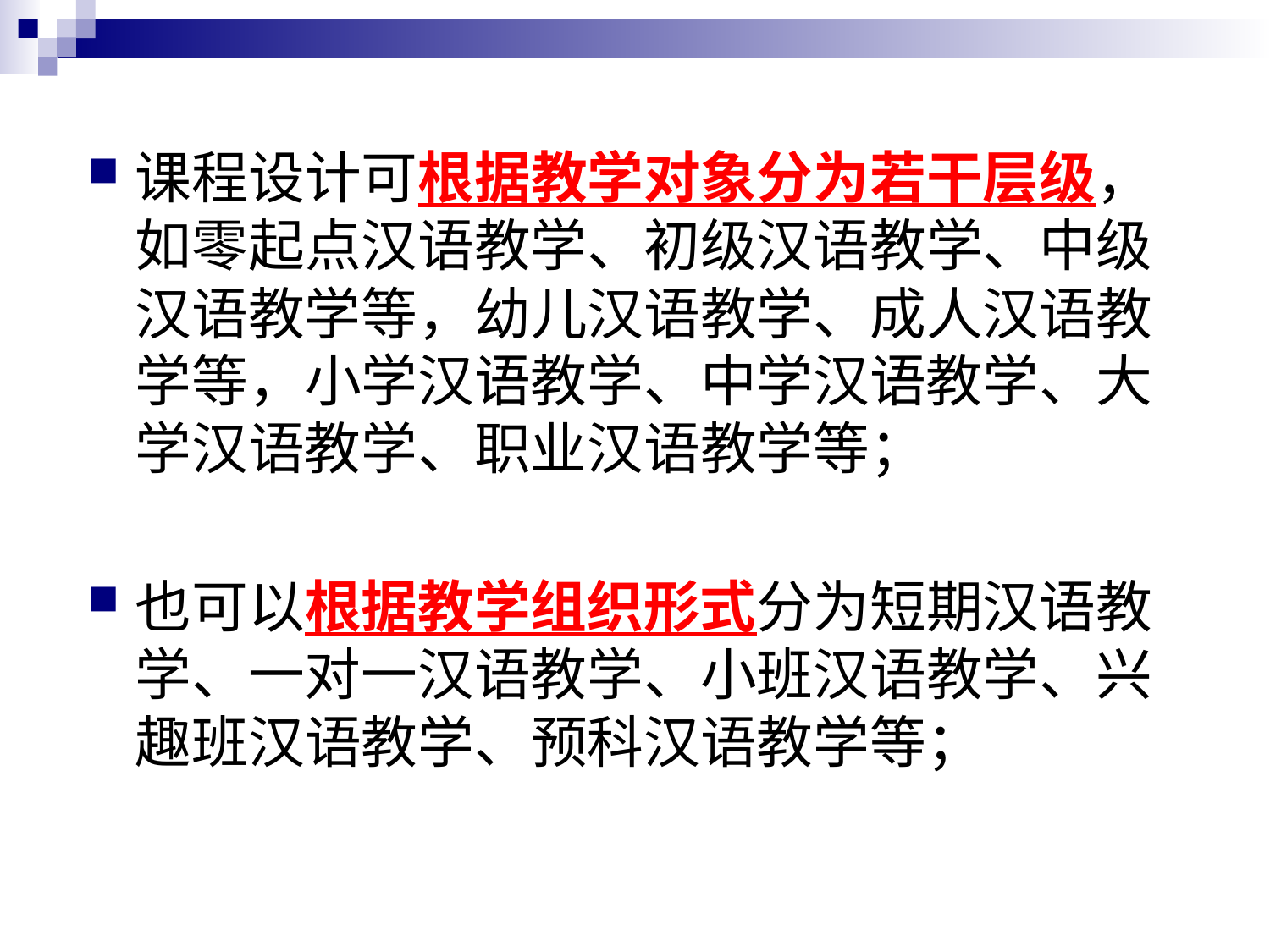

课程设计可根据教学对象分为若干层级，如零起点汉语教学、初级汉语教学、中级汉语教学等，幼儿汉语教学、成人汉语教学等，小学汉语教学、中学汉语教学、大学汉语教学、职业汉语教学等；

也可以根据教学组织形式分为短期汉语教学、一对一汉语教学、小班汉语教学、兴趣班汉语教学、预科汉语教学等；